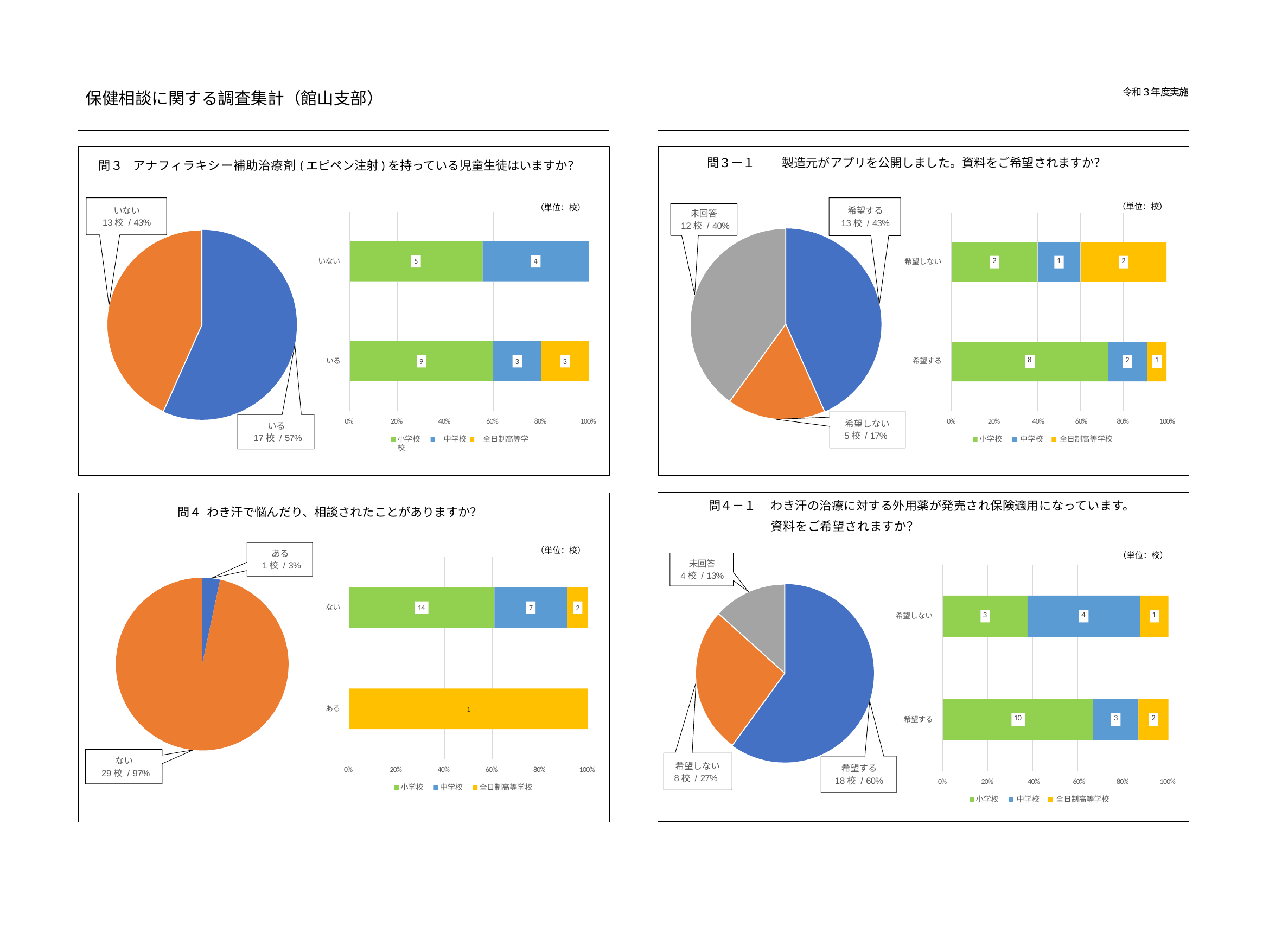

令和３年度実施
保健相談に関する調査集計（館山支部）

問３ー１
製造元がアプリを公開しました。資料をご希望されますか？
問３   アナフィラキシー補助治療剤(エピペン注射)を持っている児童生徒はいますか？

（単位：校）
（単位：校）
いない
13校 / 43%
希望する
13校 / 43%

未回答
12校 / 40%

|  |  |  |  |  |  |  |
| --- | --- | --- | --- | --- | --- | --- |
| 2 |  | 1 | 2 |  |  |  |
|  |  |  |  |  |  |  |
| 8 |  |  |  | 2 |  | 1 |
|  |  |  |  |  |  |  |

いない
5
4
希望しない

いる
希望する
9
3
3

0%
80%
100%
0%
20%	40%	60%
20%	40%	60%
小学校	中学校	全日制高等学校
80%	100%
希望しない
5校 / 17%
いる
17校 / 57%
小学校	中学校	全日制高等学校

わき汗の治療に対する外用薬が発売され保険適用になっています。資料をご希望されますか？

問４－１
問４  わき汗で悩んだり、相談されたことがありますか？

（単位：校）
ある
1校 / 3%
（単位：校）

未回答
4校 / 13%

|  |  |  |  |  |  |  |  |
| --- | --- | --- | --- | --- | --- | --- | --- |
| 3 |  | 4 |  |  |  |  | 1 |
|  |  |  |  |  |  |  |  |
| 10 |  |  |  |  | 3 |  | 2 |
|  |  |  |  |  |  |  |  |

ない
14
7
2

希望しない

ある
1
希望する

ない
29校 / 97%
希望しない
8校 / 27%
希望する
18校 / 60%
0%
20%	40%	60%
80%
100%
0%
20%	40%	60%
80%
100%
小学校	中学校	全日制高等学校

小学校	中学校	全日制高等学校